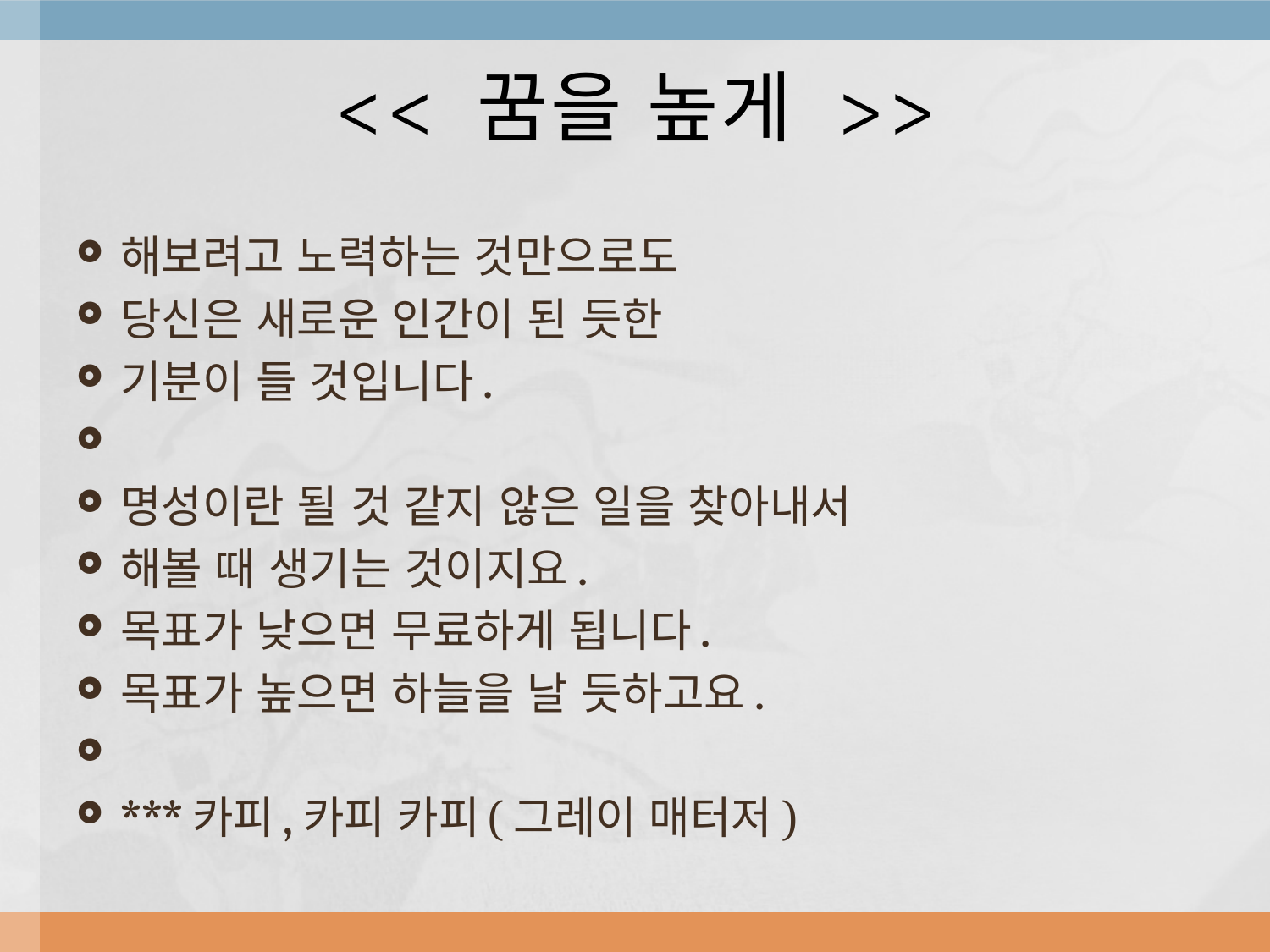

# << 꿈을 높게 >>
해보려고 노력하는 것만으로도
당신은 새로운 인간이 된 듯한
기분이 들 것입니다.

명성이란 될 것 같지 않은 일을 찾아내서
해볼 때 생기는 것이지요.
목표가 낮으면 무료하게 됩니다.
목표가 높으면 하늘을 날 듯하고요.

***카피,카피 카피(그레이 매터저)